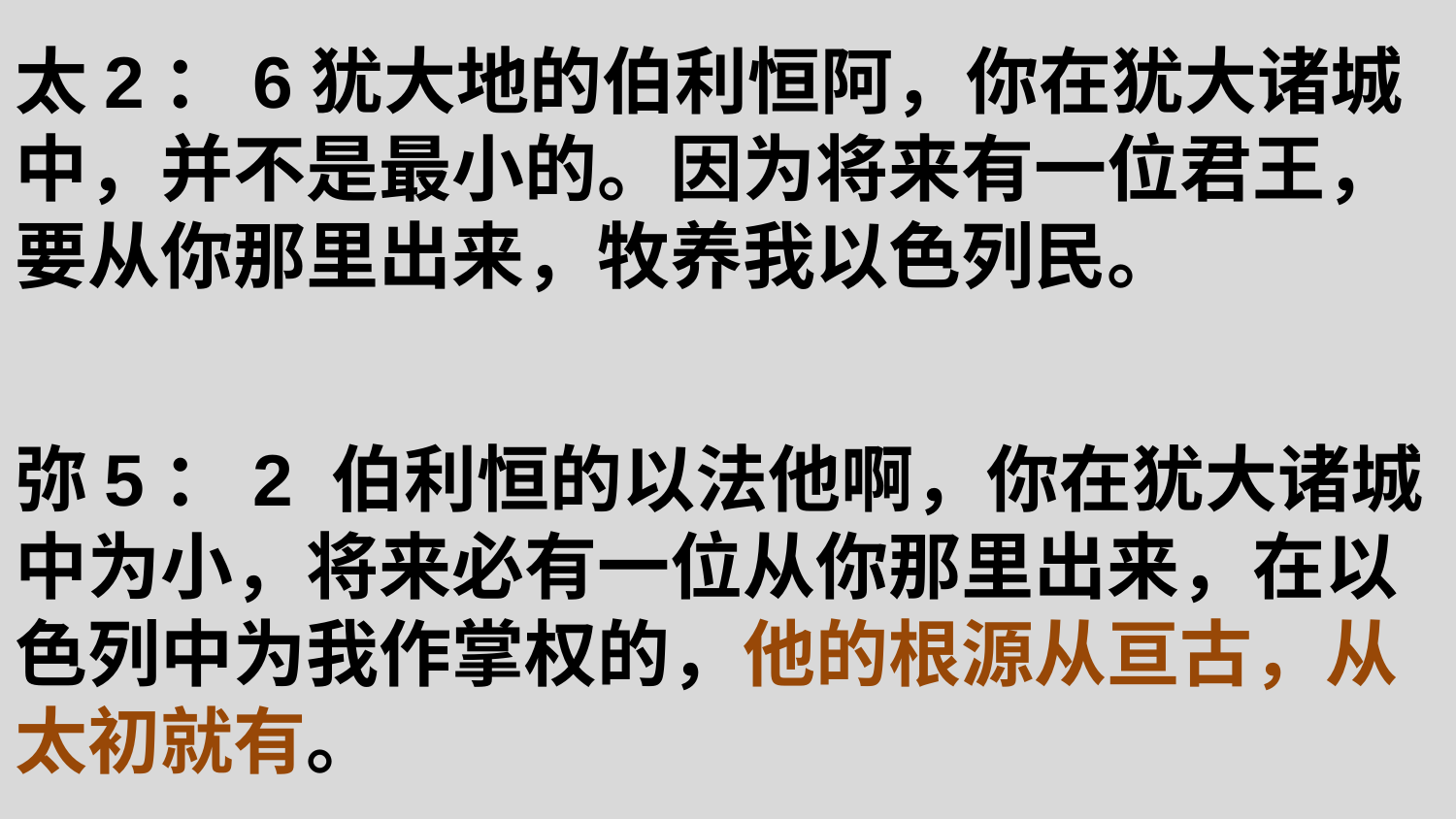

# 太2：6犹大地的伯利恒阿，你在犹大诸城中，并不是最小的。因为将来有一位君王，要从你那里出来，牧养我以色列民。 弥5：2 伯利恒的以法他啊，你在犹大诸城中为小，将来必有一位从你那里出来，在以色列中为我作掌权的，他的根源从亘古，从太初就有。